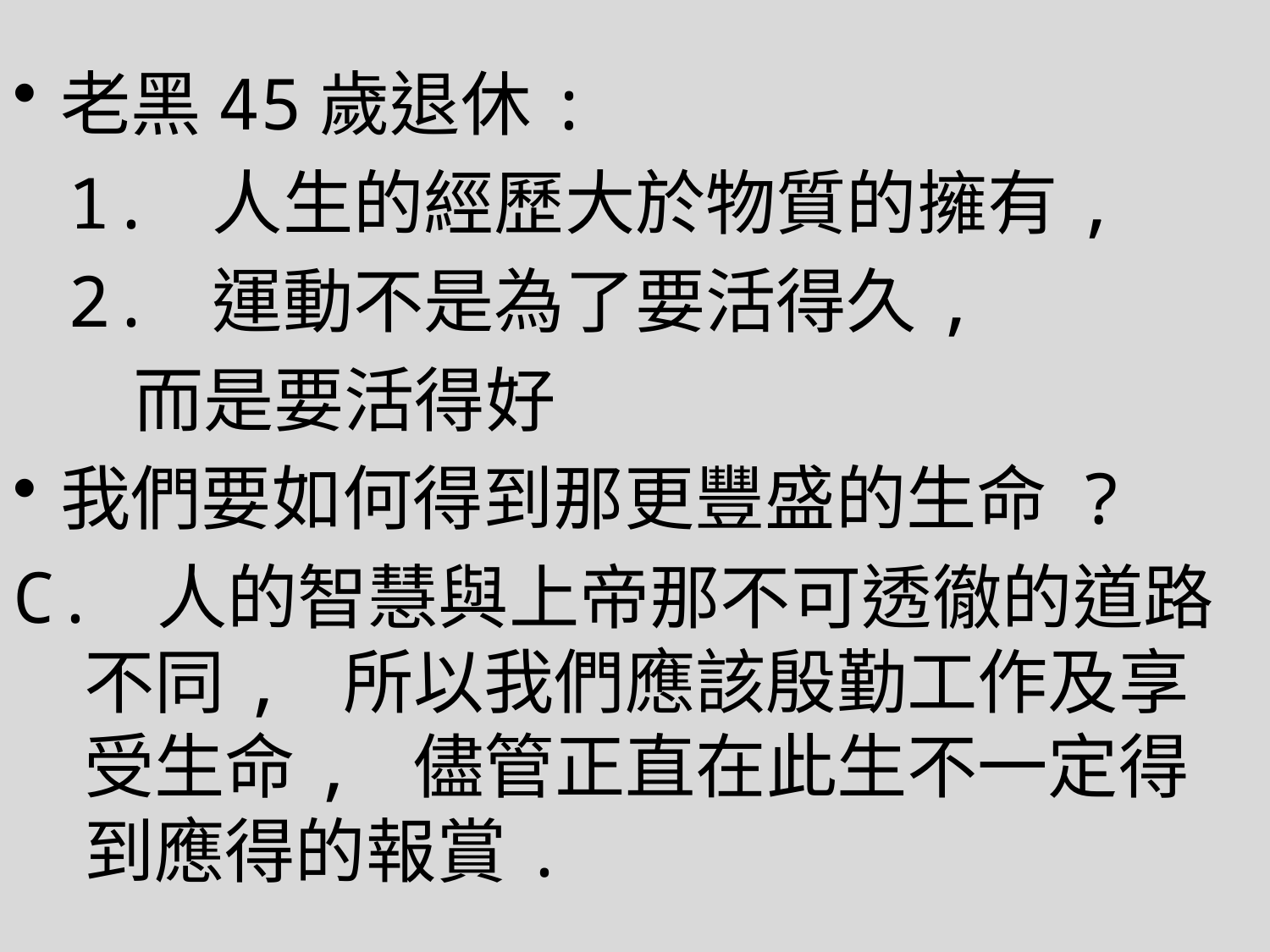

老黑45歲退休:
1. 人生的經歷大於物質的擁有,
2. 運動不是為了要活得久,
   而是要活得好
我們要如何得到那更豐盛的生命 ?
C. 人的智慧與上帝那不可透徹的道路不同, 所以我們應該殷勤工作及享受生命, 儘管正直在此生不一定得到應得的報賞.